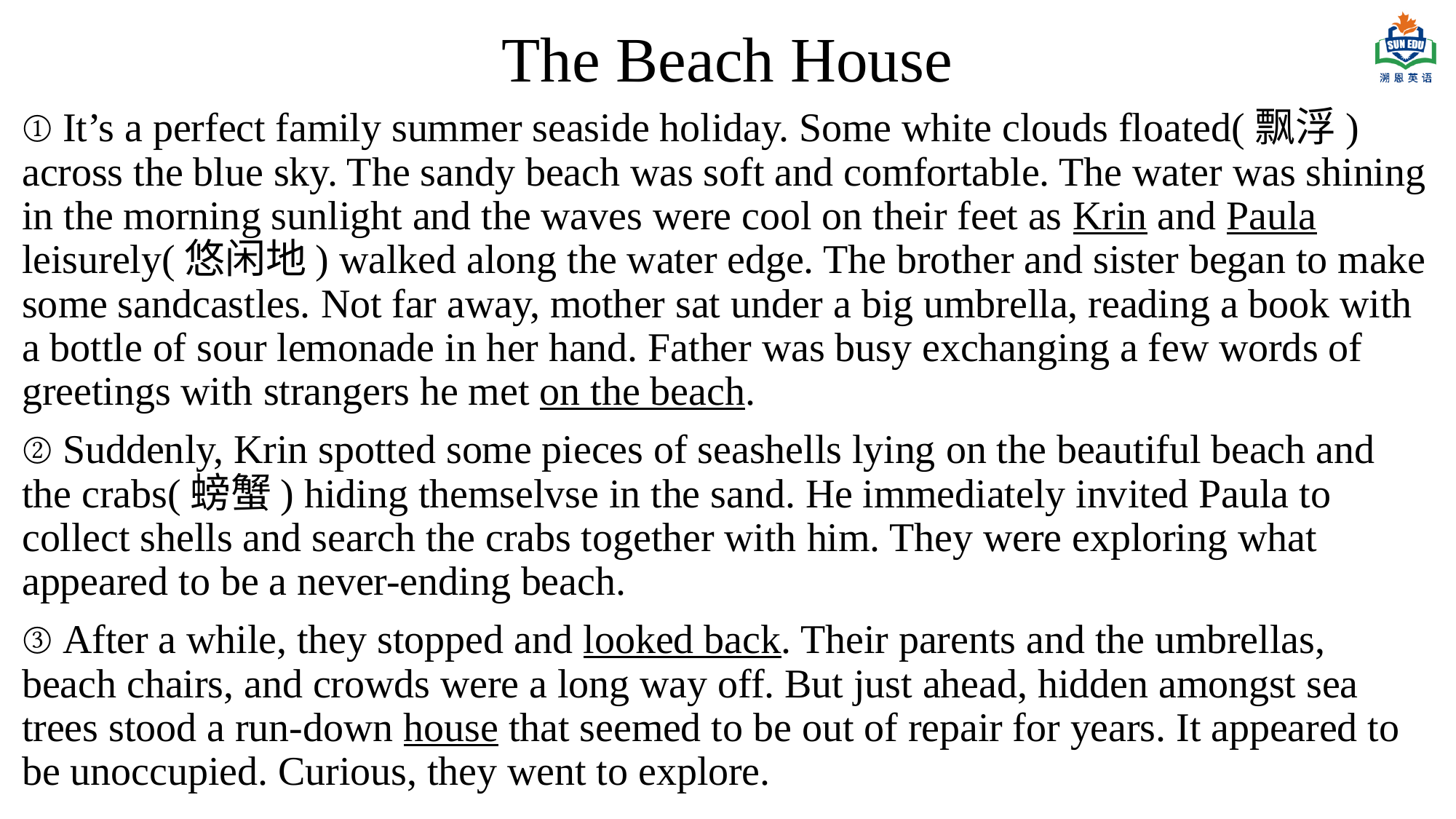

# The Beach House
① It’s a perfect family summer seaside holiday. Some white clouds floated(飘浮) across the blue sky. The sandy beach was soft and comfortable. The water was shining in the morning sunlight and the waves were cool on their feet as Krin and Paula leisurely(悠闲地) walked along the water edge. The brother and sister began to make some sandcastles. Not far away, mother sat under a big umbrella, reading a book with a bottle of sour lemonade in her hand. Father was busy exchanging a few words of greetings with strangers he met on the beach.
② Suddenly, Krin spotted some pieces of seashells lying on the beautiful beach and the crabs(螃蟹) hiding themselvse in the sand. He immediately invited Paula to collect shells and search the crabs together with him. They were exploring what appeared to be a never-ending beach.
③ After a while, they stopped and looked back. Their parents and the umbrellas, beach chairs, and crowds were a long way off. But just ahead, hidden amongst sea trees stood a run-down house that seemed to be out of repair for years. It appeared to be unoccupied. Curious, they went to explore.